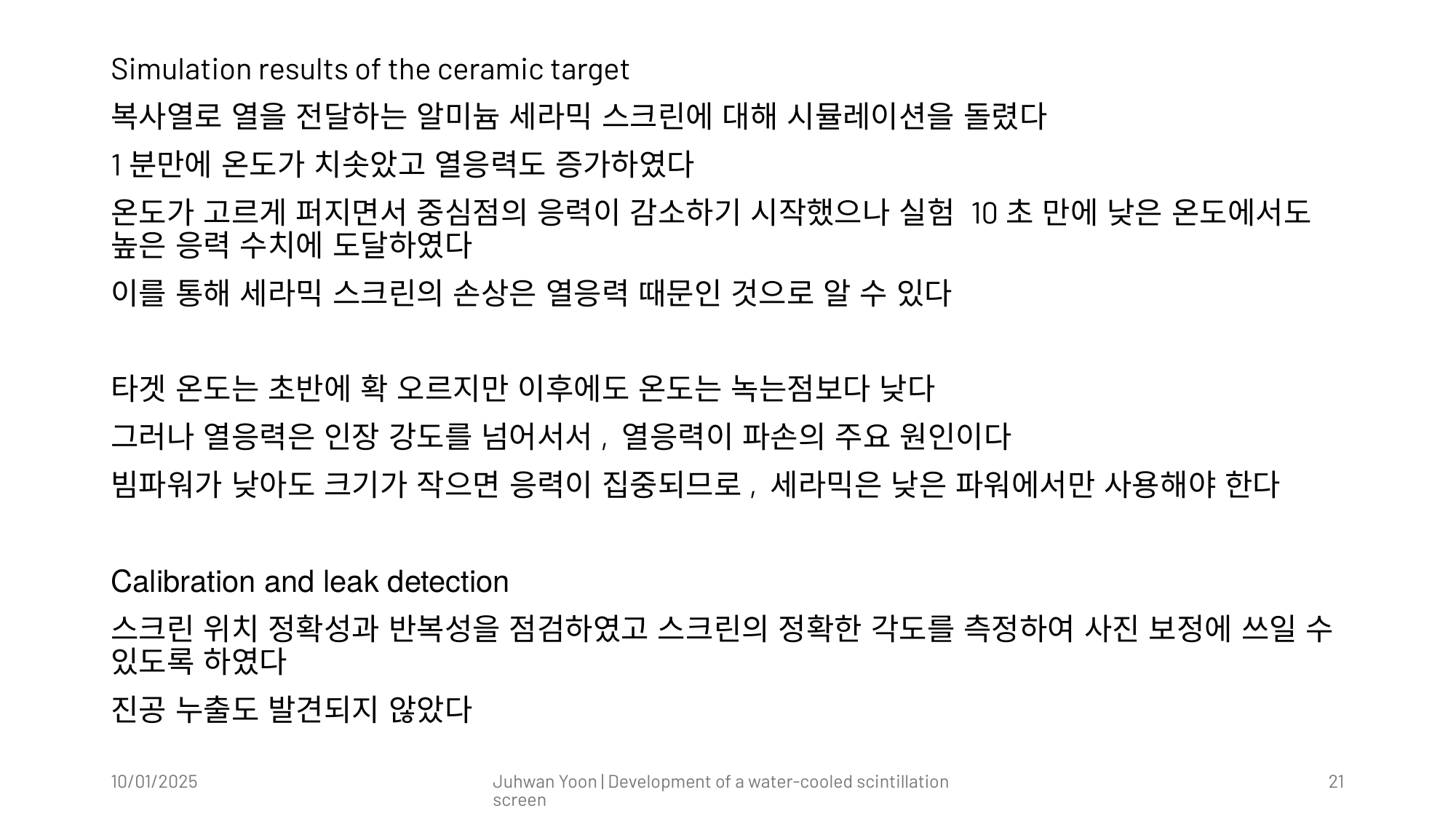

Simulation results of the ceramic target
복사열로 열을 전달하는 알미늄 세라믹 스크린에 대해 시뮬레이션을 돌렸다
1분만에 온도가 치솟았고 열응력도 증가하였다
온도가 고르게 퍼지면서 중심점의 응력이 감소하기 시작했으나 실험 10초 만에 낮은 온도에서도 높은 응력 수치에 도달하였다
이를 통해 세라믹 스크린의 손상은 열응력 때문인 것으로 알 수 있다

타겟 온도는 초반에 확 오르지만 이후에도 온도는 녹는점보다 낮다
그러나 열응력은 인장 강도를 넘어서서, 열응력이 파손의 주요 원인이다
빔파워가 낮아도 크기가 작으면 응력이 집중되므로, 세라믹은 낮은 파워에서만 사용해야 한다

Calibration and leak detection
스크린 위치 정확성과 반복성을 점검하였고 스크린의 정확한 각도를 측정하여 사진 보정에 쓰일 수 있도록 하였다
진공 누출도 발견되지 않았다
10/01/2025
Juhwan Yoon | Development of a water-cooled scintillation screen
21